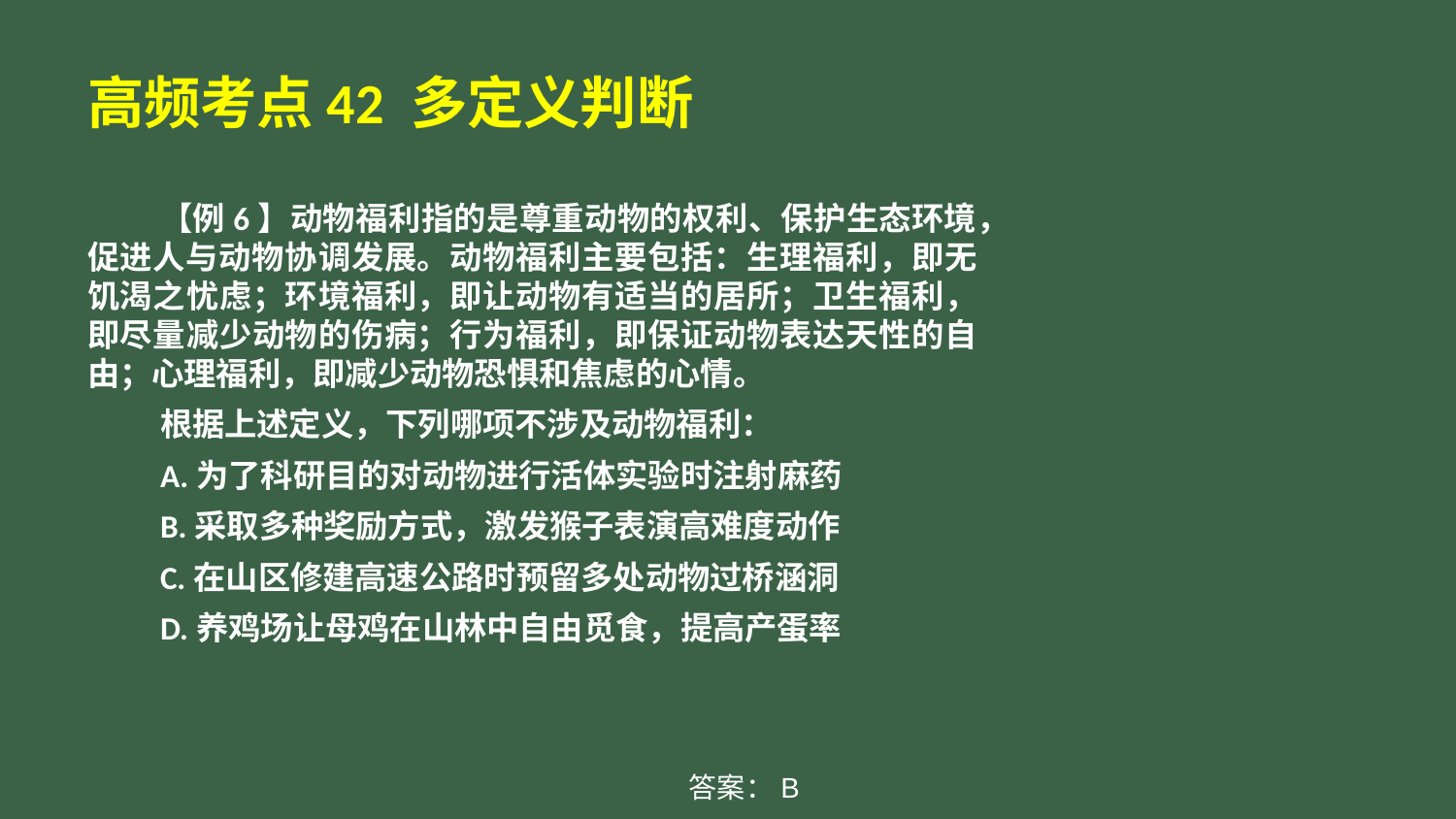

# 高频考点42 多定义判断
【例6】动物福利指的是尊重动物的权利、保护生态环境，促进人与动物协调发展。动物福利主要包括：生理福利，即无饥渴之忧虑；环境福利，即让动物有适当的居所；卫生福利，即尽量减少动物的伤病；行为福利，即保证动物表达天性的自由；心理福利，即减少动物恐惧和焦虑的心情。
根据上述定义，下列哪项不涉及动物福利：
A.为了科研目的对动物进行活体实验时注射麻药
B.采取多种奖励方式，激发猴子表演高难度动作
C.在山区修建高速公路时预留多处动物过桥涵洞
D.养鸡场让母鸡在山林中自由觅食，提高产蛋率

答案：B